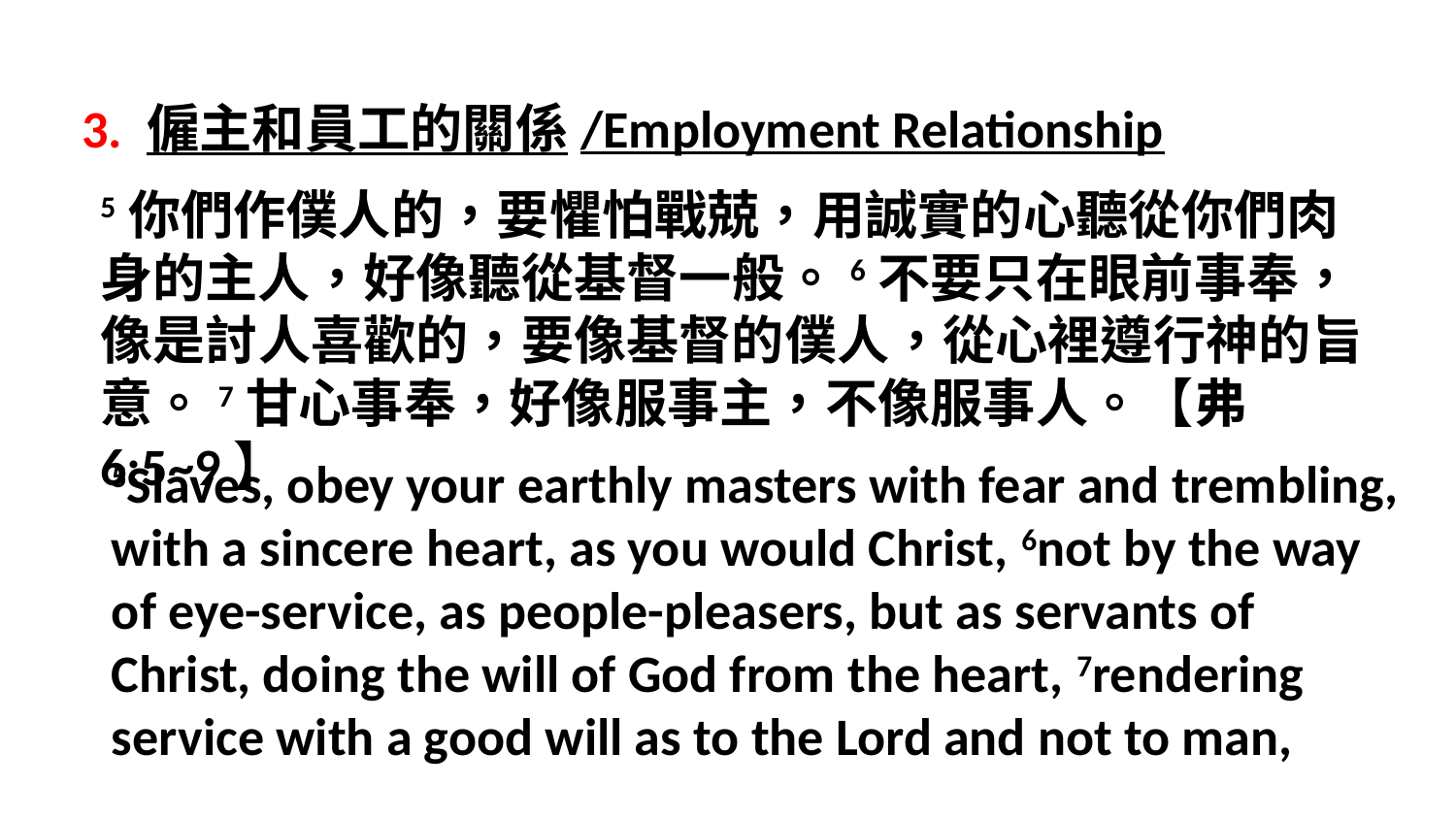

3. 僱主和員工的關係/Employment Relationship
5你們作僕人的，要懼怕戰兢，用誠實的心聽從你們肉身的主人，好像聽從基督一般。6不要只在眼前事奉，像是討人喜歡的，要像基督的僕人，從心裡遵行神的旨意。7甘心事奉，好像服事主，不像服事人。【弗 6:5~9】
5Slaves, obey your earthly masters with fear and trembling, with a sincere heart, as you would Christ, 6not by the way of eye-service, as people-pleasers, but as servants of Christ, doing the will of God from the heart, 7rendering service with a good will as to the Lord and not to man,